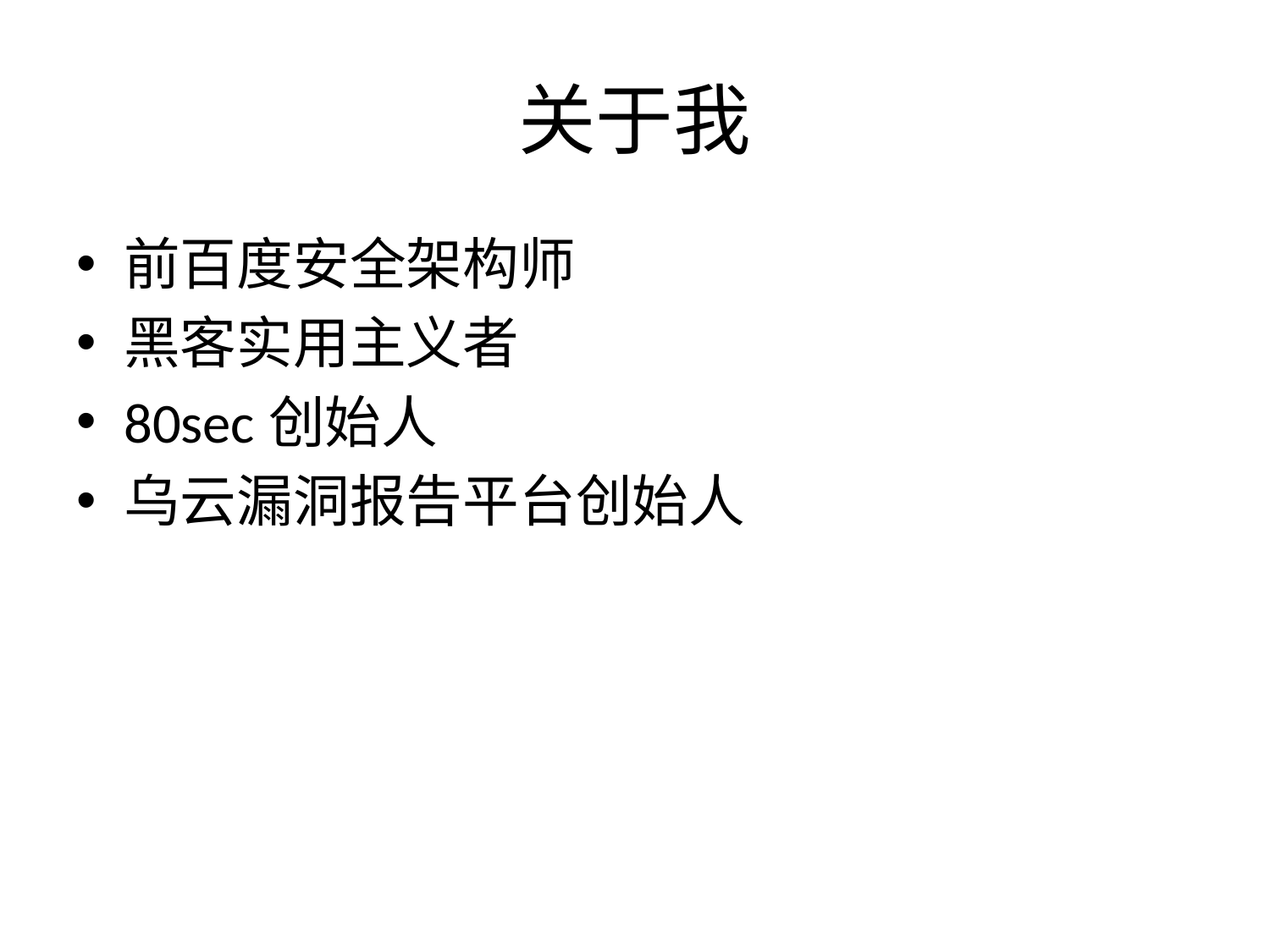

# 关于我
前百度安全架构师
黑客实用主义者
80sec创始人
乌云漏洞报告平台创始人